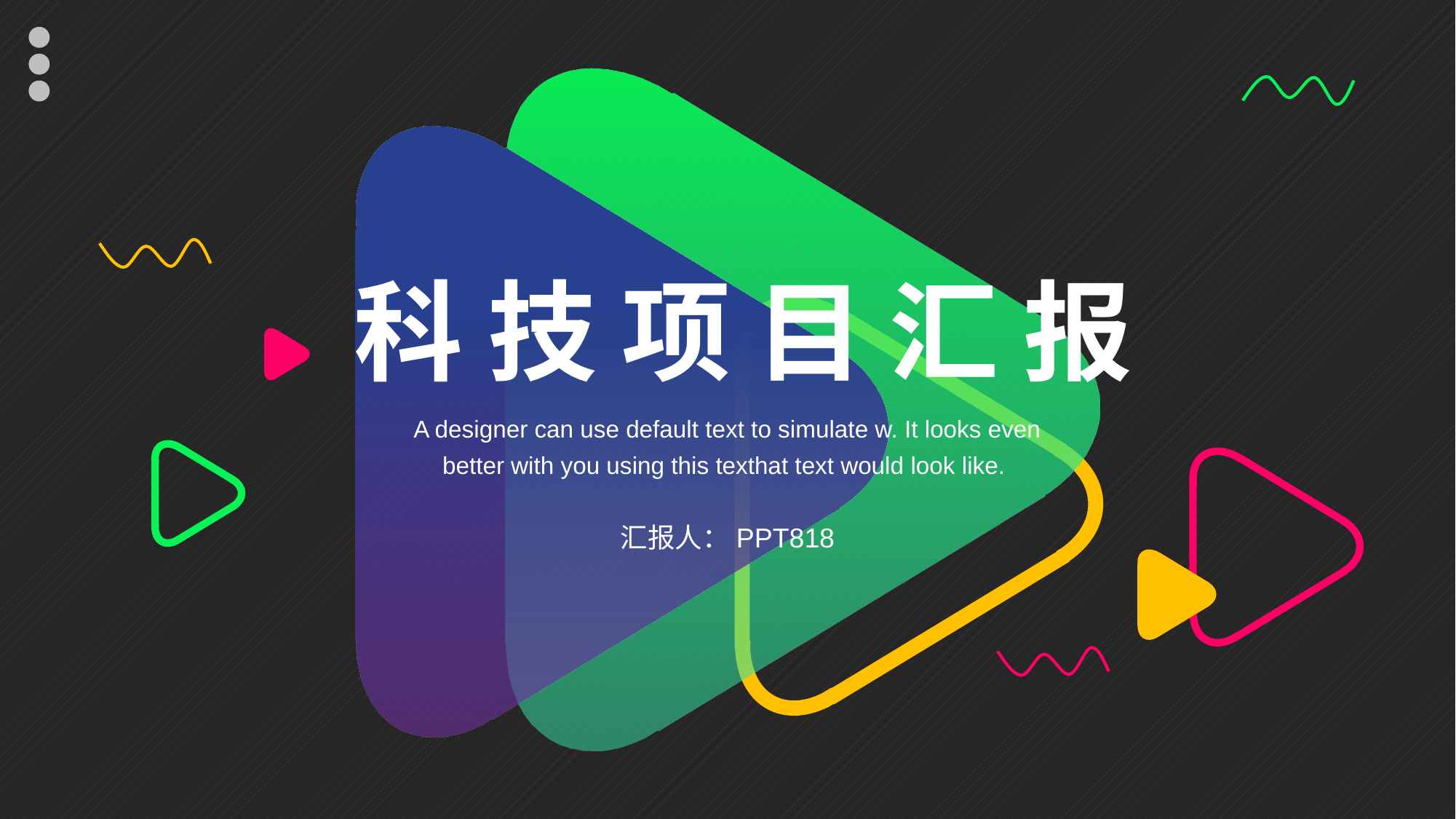

科 技 项 目 汇 报

A designer can use default text to simulate w. It looks even better with you using this texthat text would look like.

汇报人：PPT818